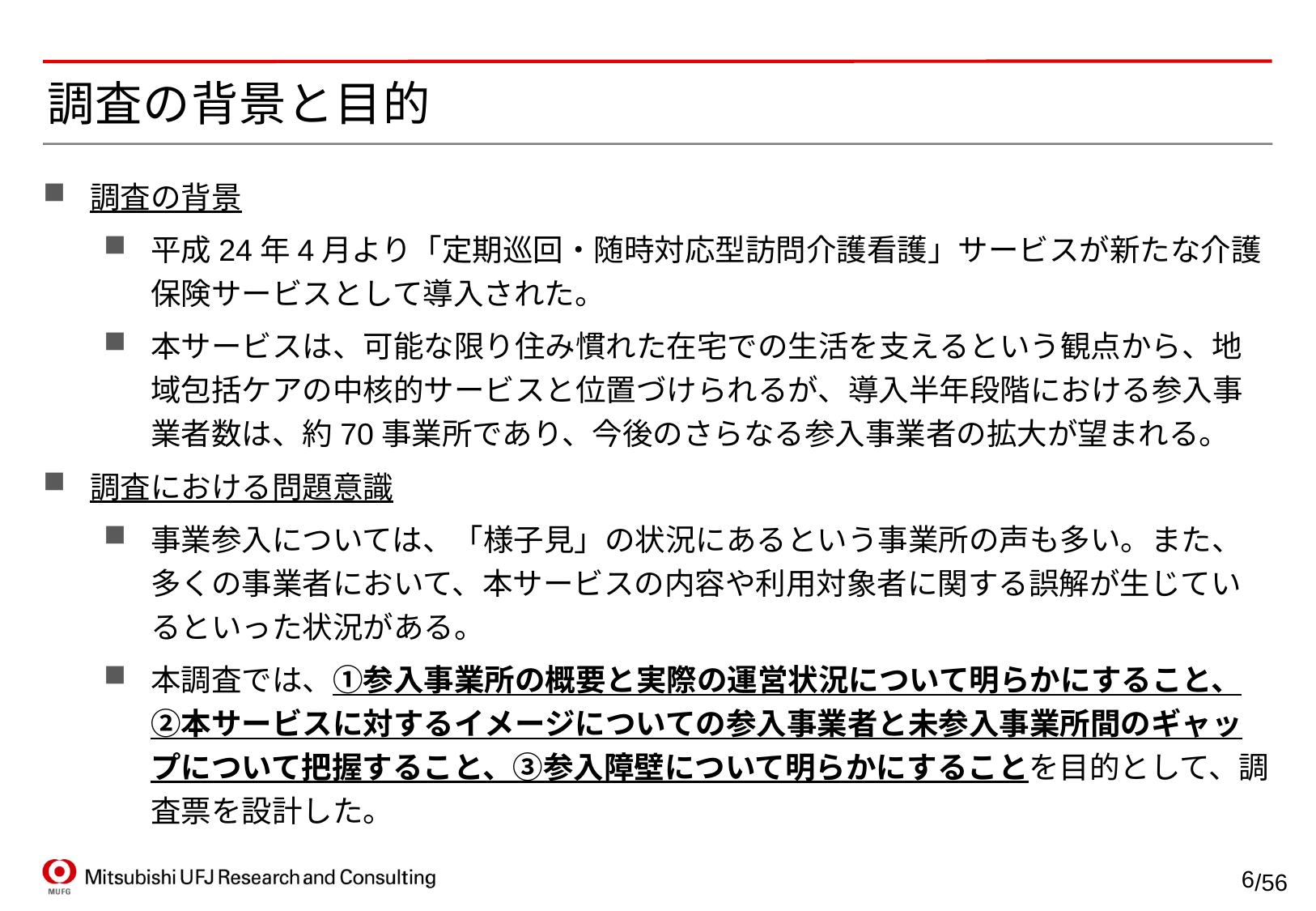

# 調査の背景と目的
調査の背景
平成24年4月より「定期巡回・随時対応型訪問介護看護」サービスが新たな介護保険サービスとして導入された。
本サービスは、可能な限り住み慣れた在宅での生活を支えるという観点から、地域包括ケアの中核的サービスと位置づけられるが、導入半年段階における参入事業者数は、約70事業所であり、今後のさらなる参入事業者の拡大が望まれる。
調査における問題意識
事業参入については、「様子見」の状況にあるという事業所の声も多い。また、多くの事業者において、本サービスの内容や利用対象者に関する誤解が生じているといった状況がある。
本調査では、①参入事業所の概要と実際の運営状況について明らかにすること、②本サービスに対するイメージについての参入事業者と未参入事業所間のギャップについて把握すること、③参入障壁について明らかにすることを目的として、調査票を設計した。